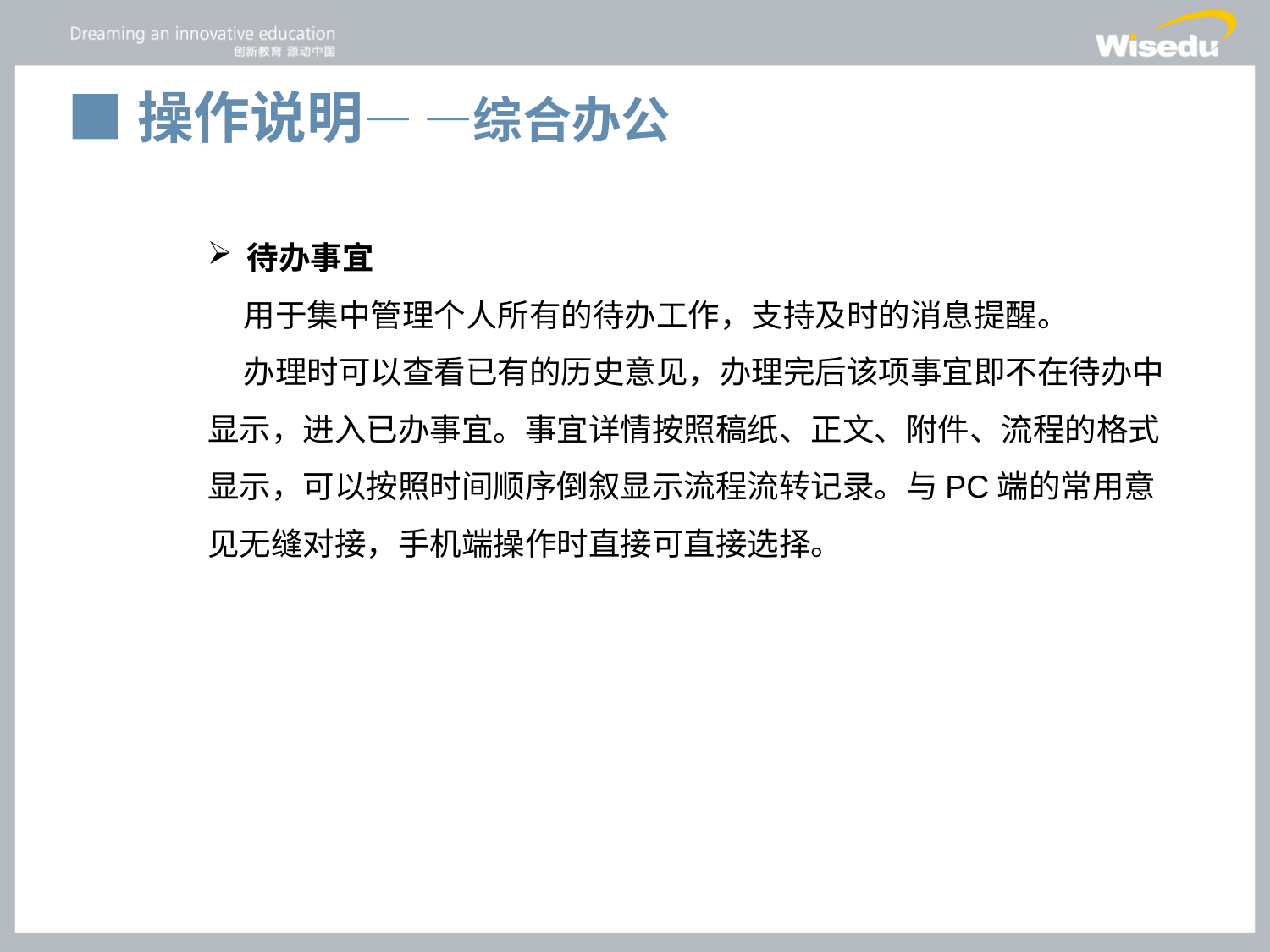

# ■操作说明— —综合办公
待办事宜
    用于集中管理个人所有的待办工作，支持及时的消息提醒。
    办理时可以查看已有的历史意见，办理完后该项事宜即不在待办中显示，进入已办事宜。事宜详情按照稿纸、正文、附件、流程的格式显示，可以按照时间顺序倒叙显示流程流转记录。与PC端的常用意见无缝对接，手机端操作时直接可直接选择。